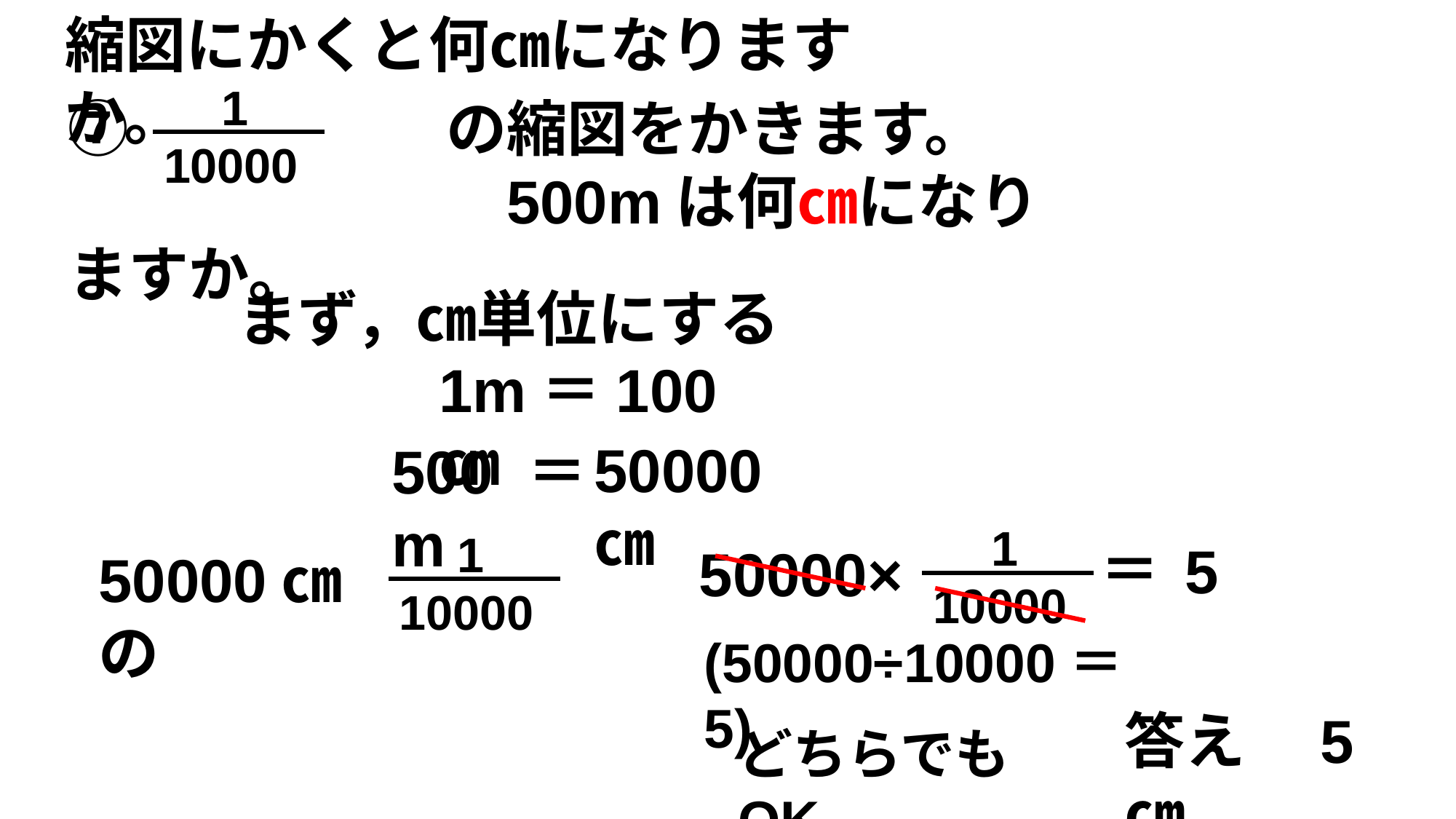

縮図にかくと何㎝になりますか。
1
10000
⑦　　　　　の縮図をかきます。
　　　　　　　500mは何㎝になりますか。
まず，㎝単位にする
1m＝100㎝
50000㎝
500m
＝
1
10000
1
10000
＝
5
50000×
50000㎝の
(50000÷10000＝5)
答え　5㎝
どちらでもOK